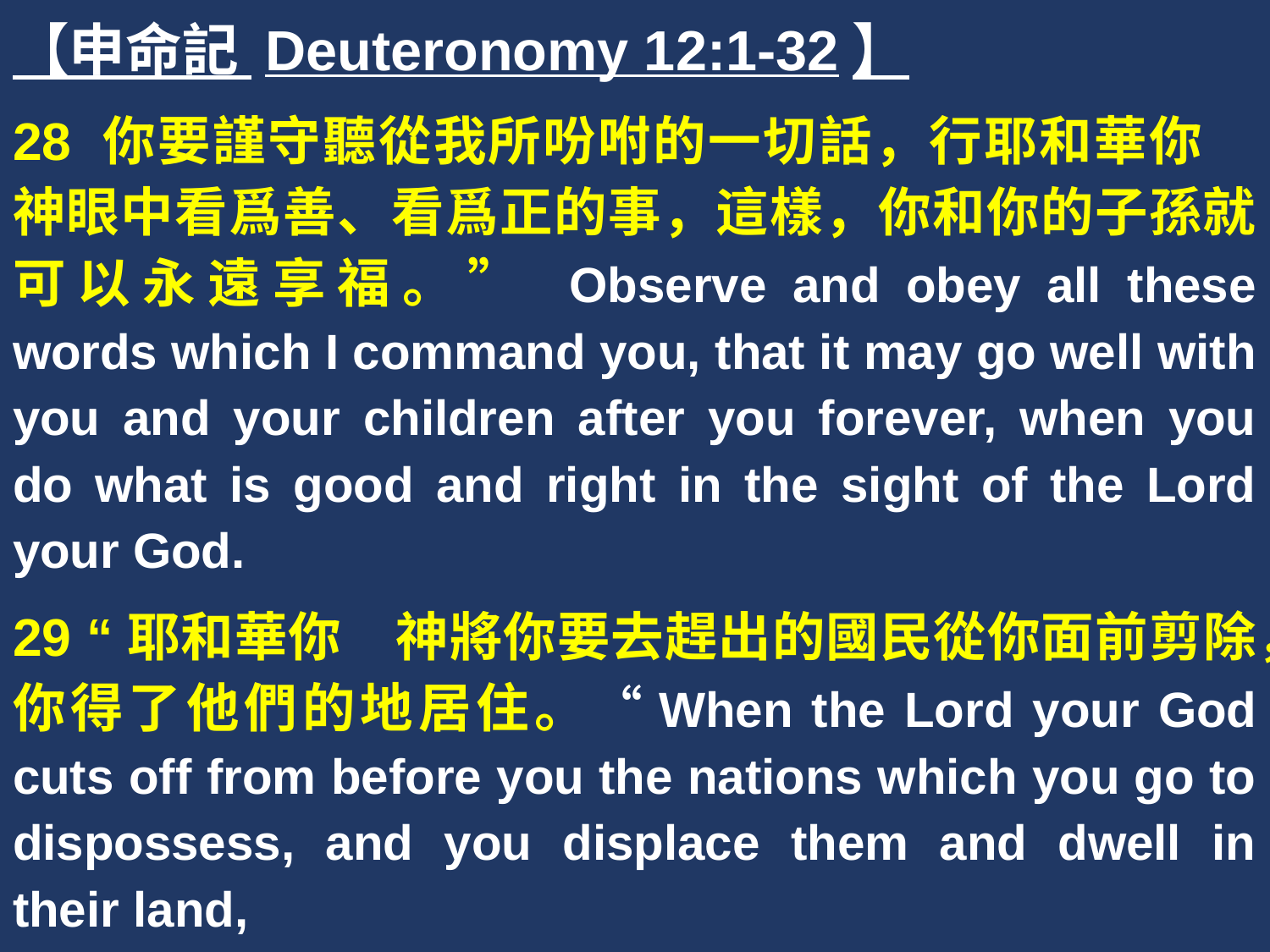

【申命記 Deuteronomy 12:1-32】
28 你要謹守聽從我所吩咐的一切話，行耶和華你　神眼中看爲善、看爲正的事，這樣，你和你的子孫就可以永遠享福。” Observe and obey all these words which I command you, that it may go well with you and your children after you forever, when you do what is good and right in the sight of the Lord your God.
29 “耶和華你　神將你要去趕出的國民從你面前剪除，你得了他們的地居住。“When the Lord your God cuts off from before you the nations which you go to dispossess, and you displace them and dwell in their land,